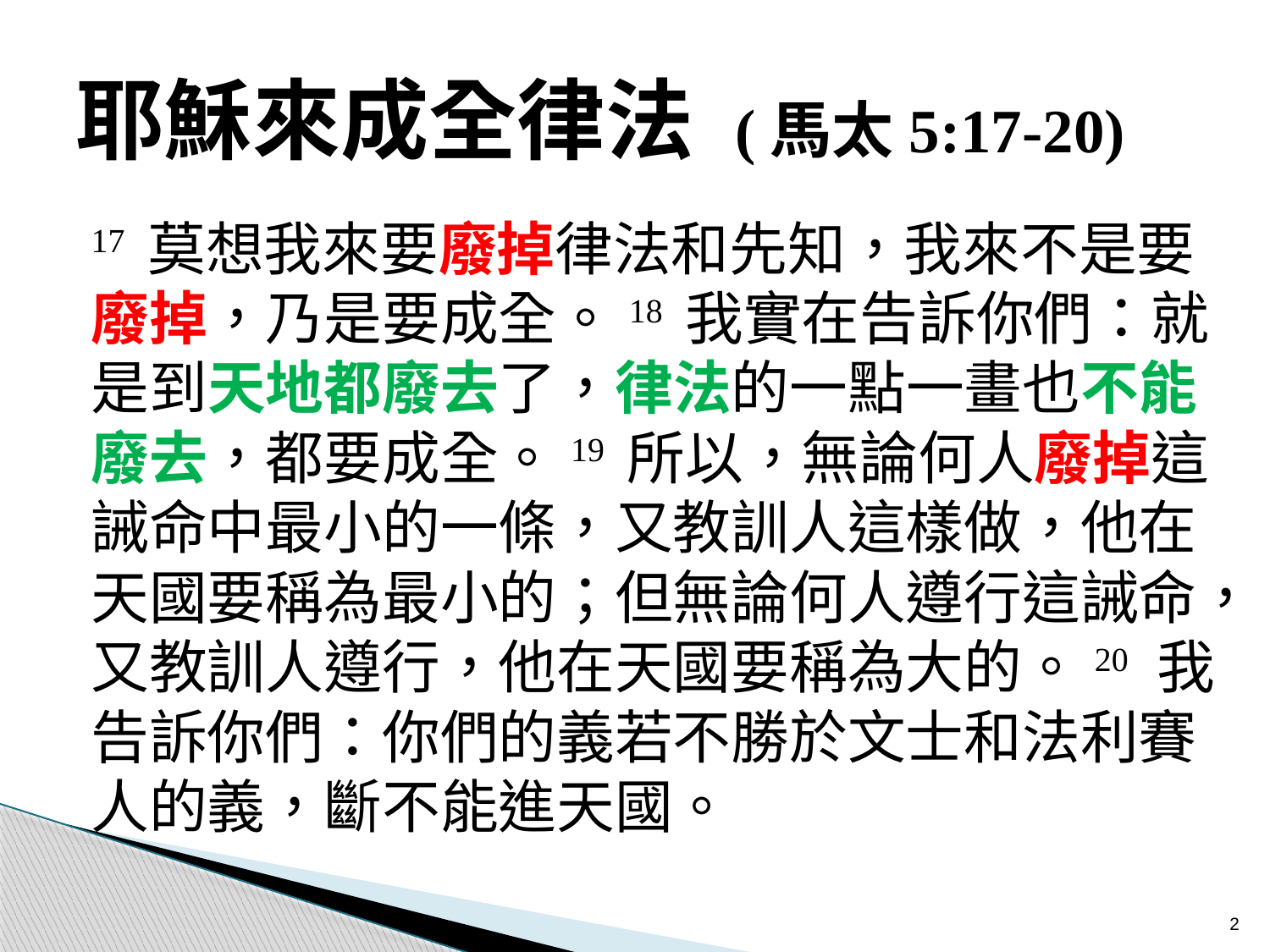

# 耶穌來成全律法 (馬太5:17-20)
17 莫想我來要廢掉律法和先知，我來不是要廢掉，乃是要成全。18 我實在告訴你們：就是到天地都廢去了，律法的一點一畫也不能廢去，都要成全。19 所以，無論何人廢掉這誡命中最小的一條，又教訓人這樣做，他在天國要稱為最小的；但無論何人遵行這誡命，又教訓人遵行，他在天國要稱為大的。20 我告訴你們：你們的義若不勝於文士和法利賽人的義，斷不能進天國。
2